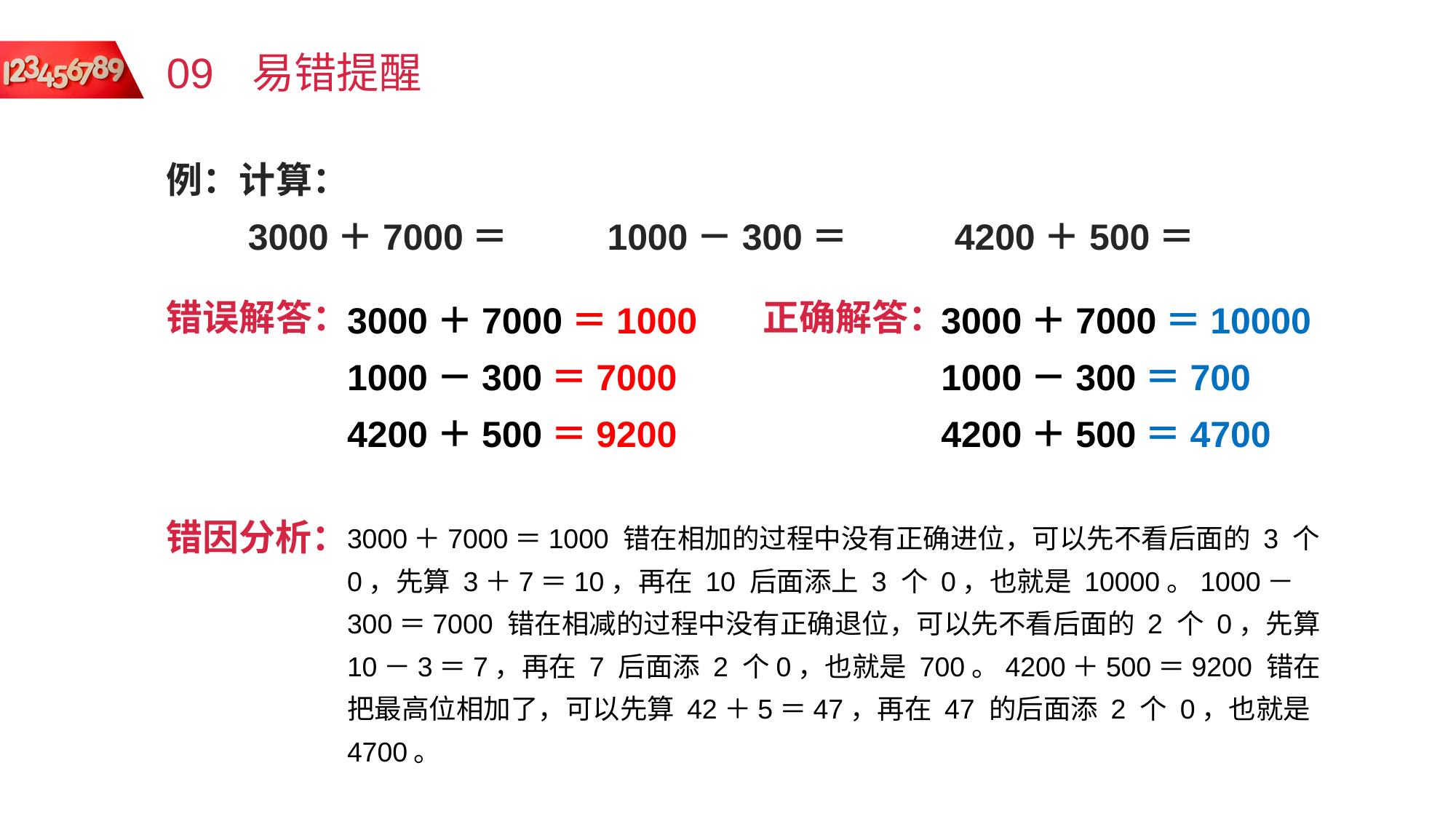

09
易错提醒
例：计算：
        3000＋7000＝           1000－300＝            4200＋500＝
3000＋7000＝1000
1000－300＝7000
4200＋500＝9200
3000＋7000＝10000
1000－300＝700
4200＋500＝4700
错误解答：
正确解答：
3000＋7000＝1000 错在相加的过程中没有正确进位，可以先不看后面的 3 个 0，先算 3＋7＝10，再在 10 后面添上 3 个 0，也就是 10000。1000－300＝7000 错在相减的过程中没有正确退位，可以先不看后面的 2 个 0，先算10－3＝7，再在 7 后面添 2 个0，也就是 700。4200＋500＝9200 错在把最高位相加了，可以先算 42＋5＝47，再在 47 的后面添 2 个 0，也就是 4700。
错因分析：